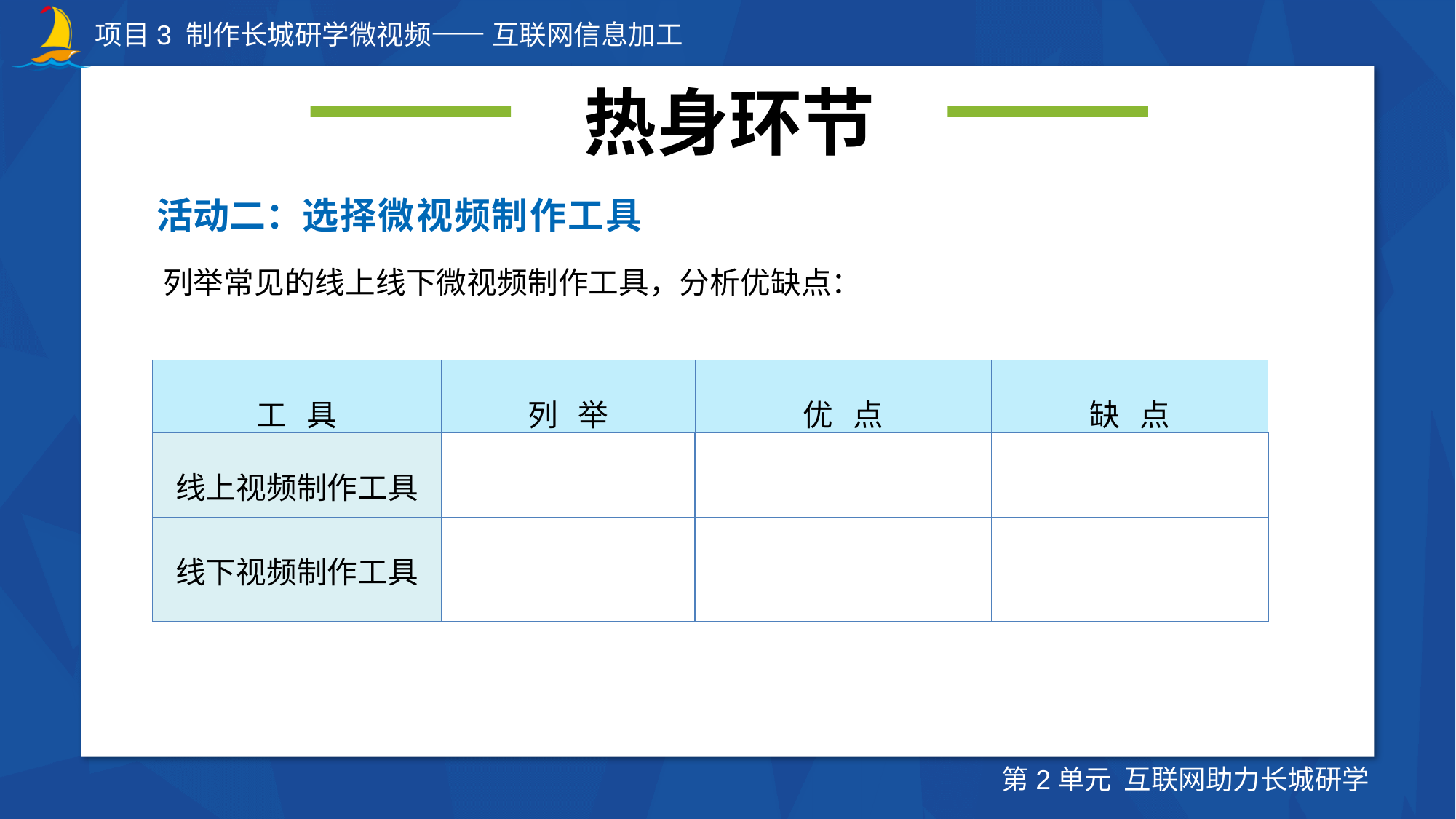

热身环节
活动二：选择微视频制作工具
列举常见的线上线下微视频制作工具，分析优缺点：
| 工 具 | 列 举 | 优 点 | 缺 点 |
| --- | --- | --- | --- |
| 线上视频制作工具 |  |  |  |
| 线下视频制作工具 |  |  |  |